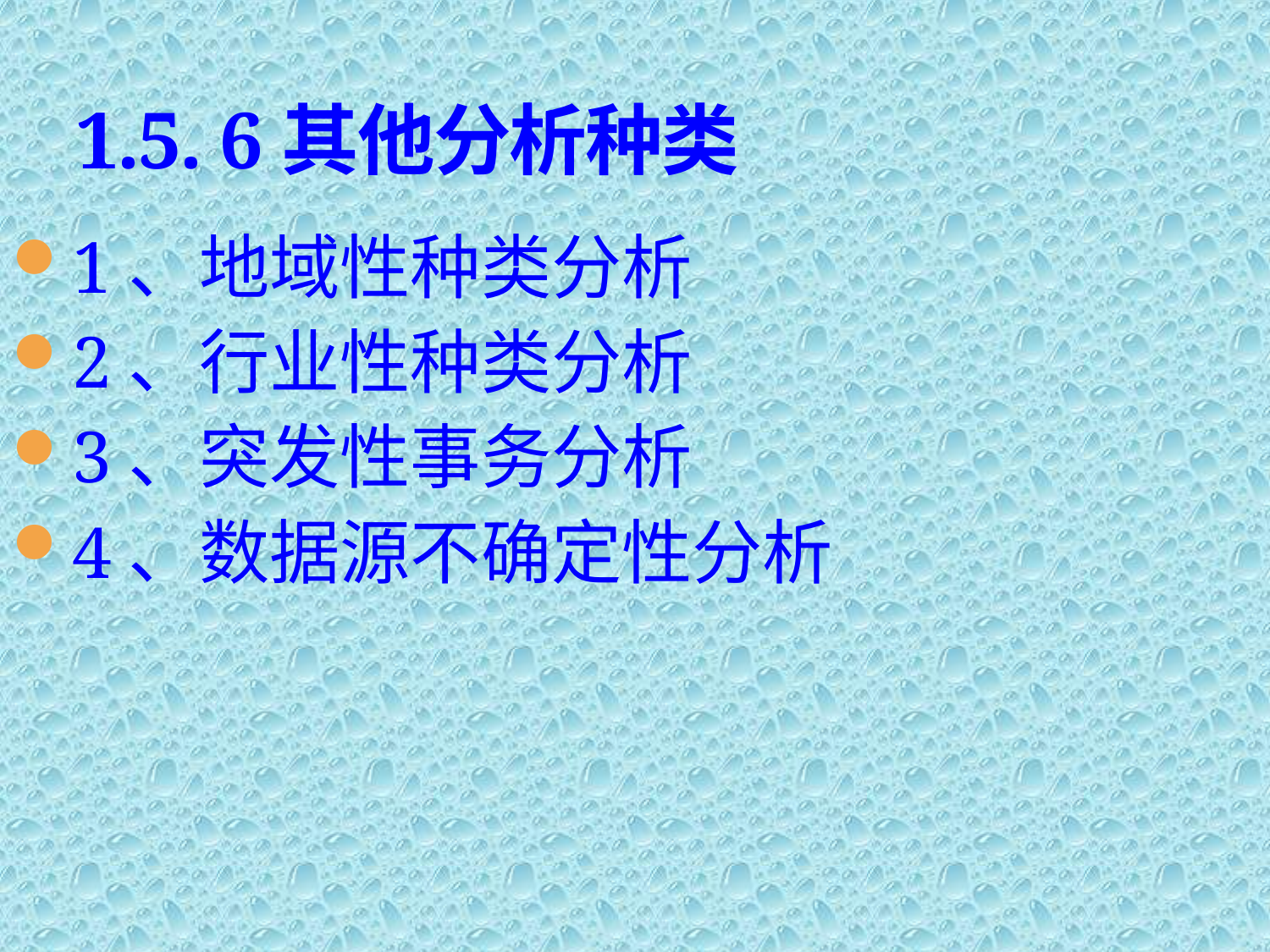

# 1.5. 6其他分析种类
1、地域性种类分析
2、行业性种类分析
3、突发性事务分析
4、数据源不确定性分析